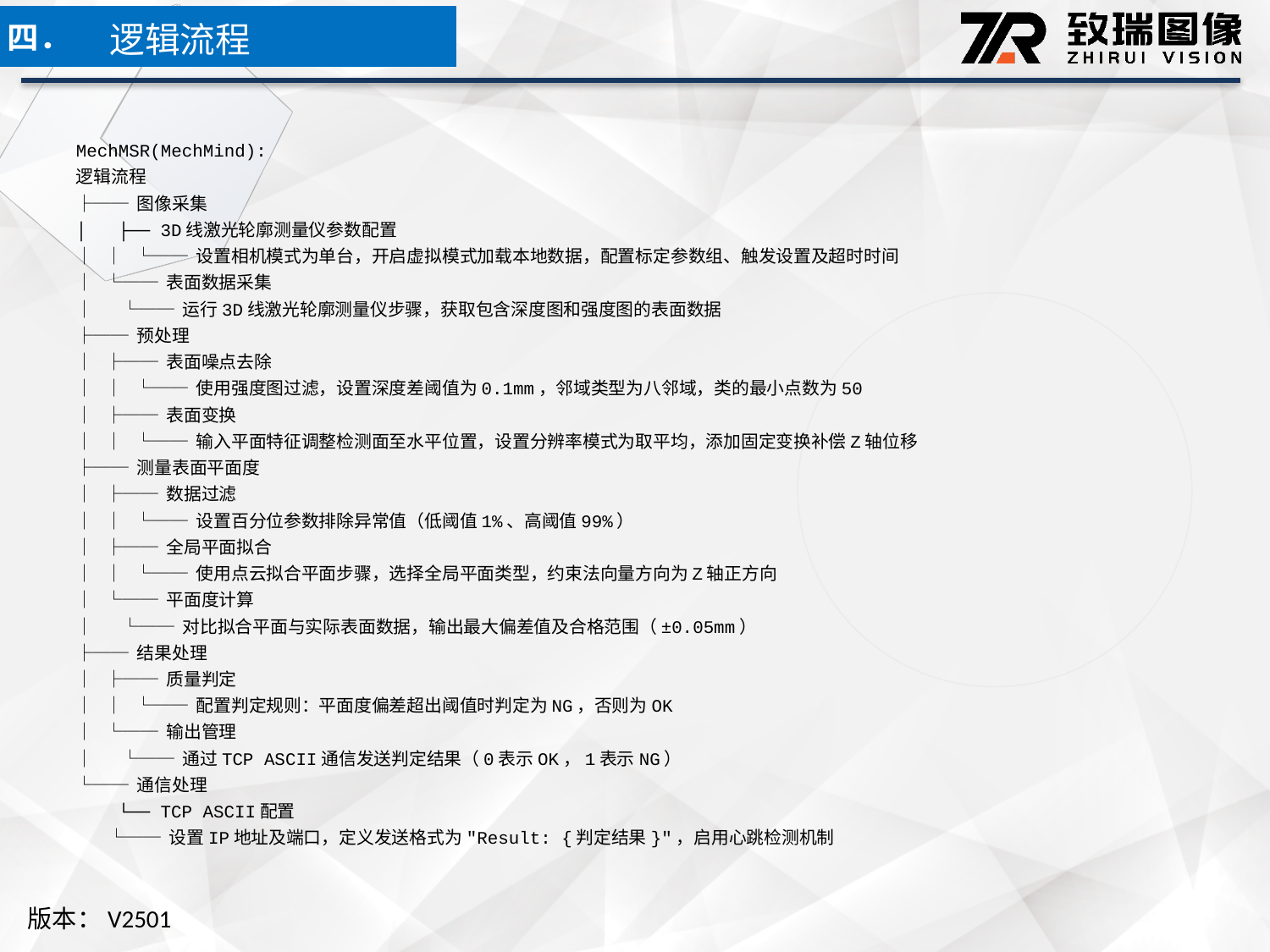

逻辑流程
四．

MechMSR(MechMind):
逻辑流程
├── 图像采集
│   ├── 3D线激光轮廓测量仪参数配置
│   │   └── 设置相机模式为单台，开启虚拟模式加载本地数据，配置标定参数组、触发设置及超时时间
│   └── 表面数据采集
│       └── 运行3D线激光轮廓测量仪步骤，获取包含深度图和强度图的表面数据
├── 预处理
│   ├── 表面噪点去除
│   │   └── 使用强度图过滤，设置深度差阈值为0.1mm，邻域类型为八邻域，类的最小点数为50
│   ├── 表面变换
│   │   └── 输入平面特征调整检测面至水平位置，设置分辨率模式为取平均，添加固定变换补偿Z轴位移
├── 测量表面平面度
│   ├── 数据过滤
│   │   └── 设置百分位参数排除异常值（低阈值1%、高阈值99%）
│   ├── 全局平面拟合
│   │   └── 使用点云拟合平面步骤，选择全局平面类型，约束法向量方向为Z轴正方向
│   └── 平面度计算
│       └── 对比拟合平面与实际表面数据，输出最大偏差值及合格范围（±0.05mm）
├── 结果处理
│   ├── 质量判定
│   │   └── 配置判定规则：平面度偏差超出阈值时判定为NG，否则为OK
│   └── 输出管理
│       └── 通过TCP ASCII通信发送判定结果（0表示OK，1表示NG）
└── 通信处理
    └── TCP ASCII配置
        └── 设置IP地址及端口，定义发送格式为"Result: {判定结果}"，启用心跳检测机制